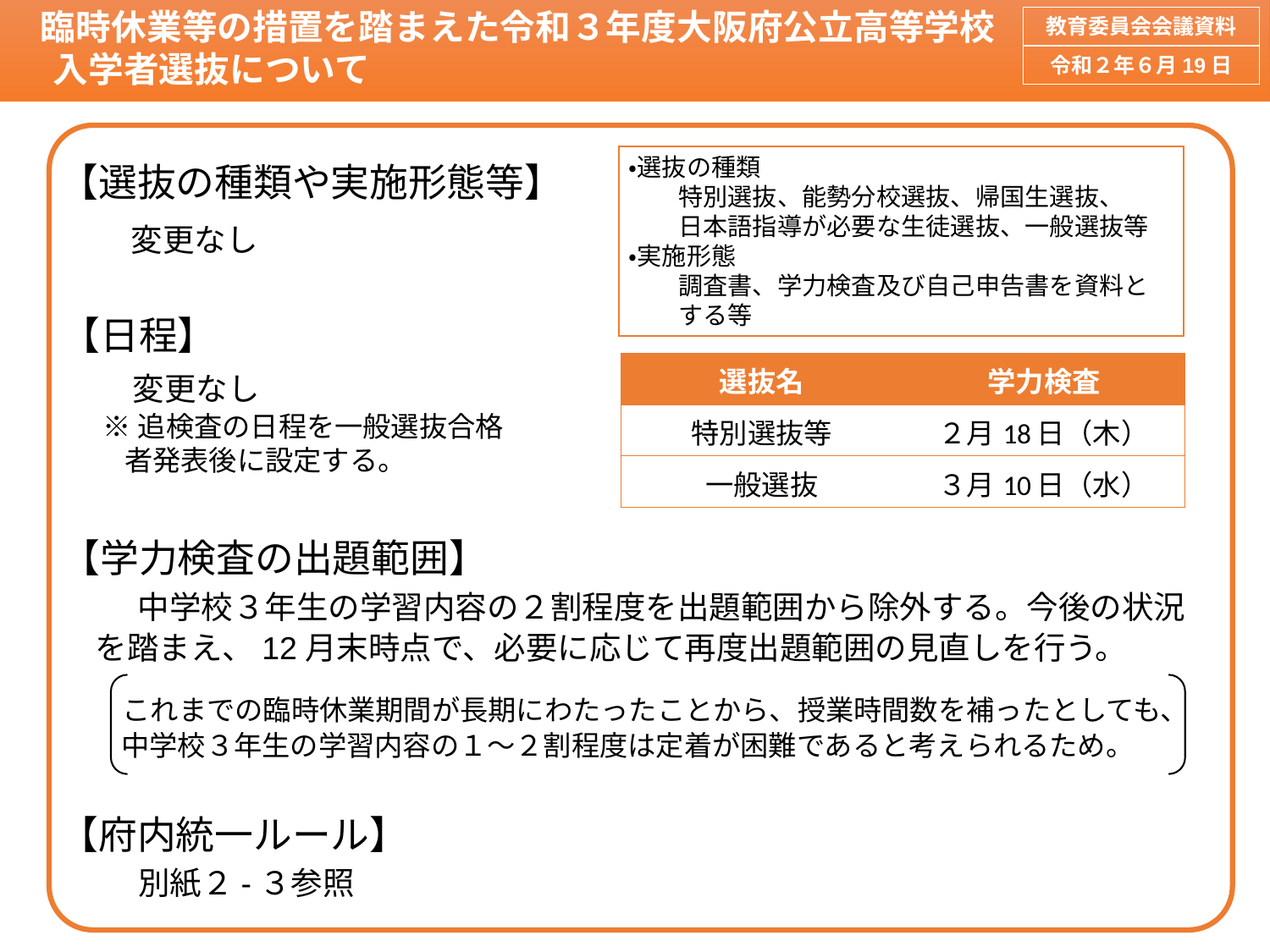

臨時休業等の措置を踏まえた令和３年度大阪府公立高等学校
    入学者選抜について
教育委員会会議資料
令和２年６月19日

【選抜の種類や実施形態等】
・選抜の種類
　　特別選抜、能勢分校選抜、帰国生選抜、
　　日本語指導が必要な生徒選抜、一般選抜等
・実施形態
　　調査書、学力検査及び自己申告書を資料と
　　する等
　変更なし
【日程】
　変更なし
  ※追検査の日程を一般選抜合格
　 者発表後に設定する。
| 選抜名 | 学力検査 |
| --- | --- |
| 特別選抜等 | ２月18日（木） |
| 一般選抜 | ３月10日（水） |
【学力検査の出題範囲】
　中学校３年生の学習内容の２割程度を出題範囲から除外する。今後の状況を踏まえ、12月末時点で、必要に応じて再度出題範囲の見直しを行う。

　これまでの臨時休業期間が長期にわたったことから、授業時間数を補ったとしても、
　 中学校３年生の学習内容の１～２割程度は定着が困難であると考えられるため。
【府内統一ルール】
　別紙２-３参照